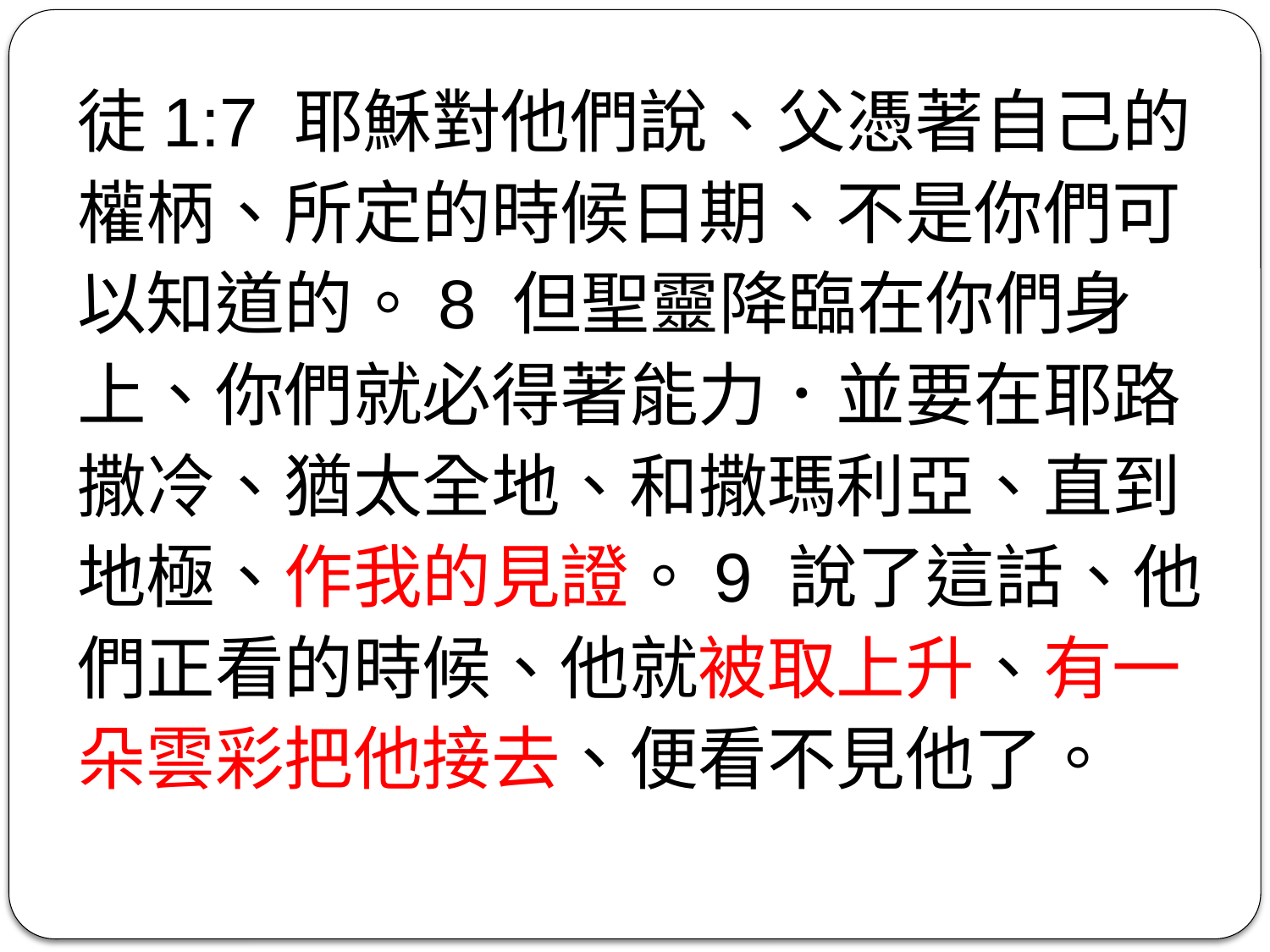

徒1:7 耶穌對他們說、父憑著自己的權柄、所定的時候日期、不是你們可以知道的。8 但聖靈降臨在你們身上、你們就必得著能力．並要在耶路撒冷、猶太全地、和撒瑪利亞、直到地極、作我的見證。9 說了這話、他們正看的時候、他就被取上升、有一朵雲彩把他接去、便看不見他了。